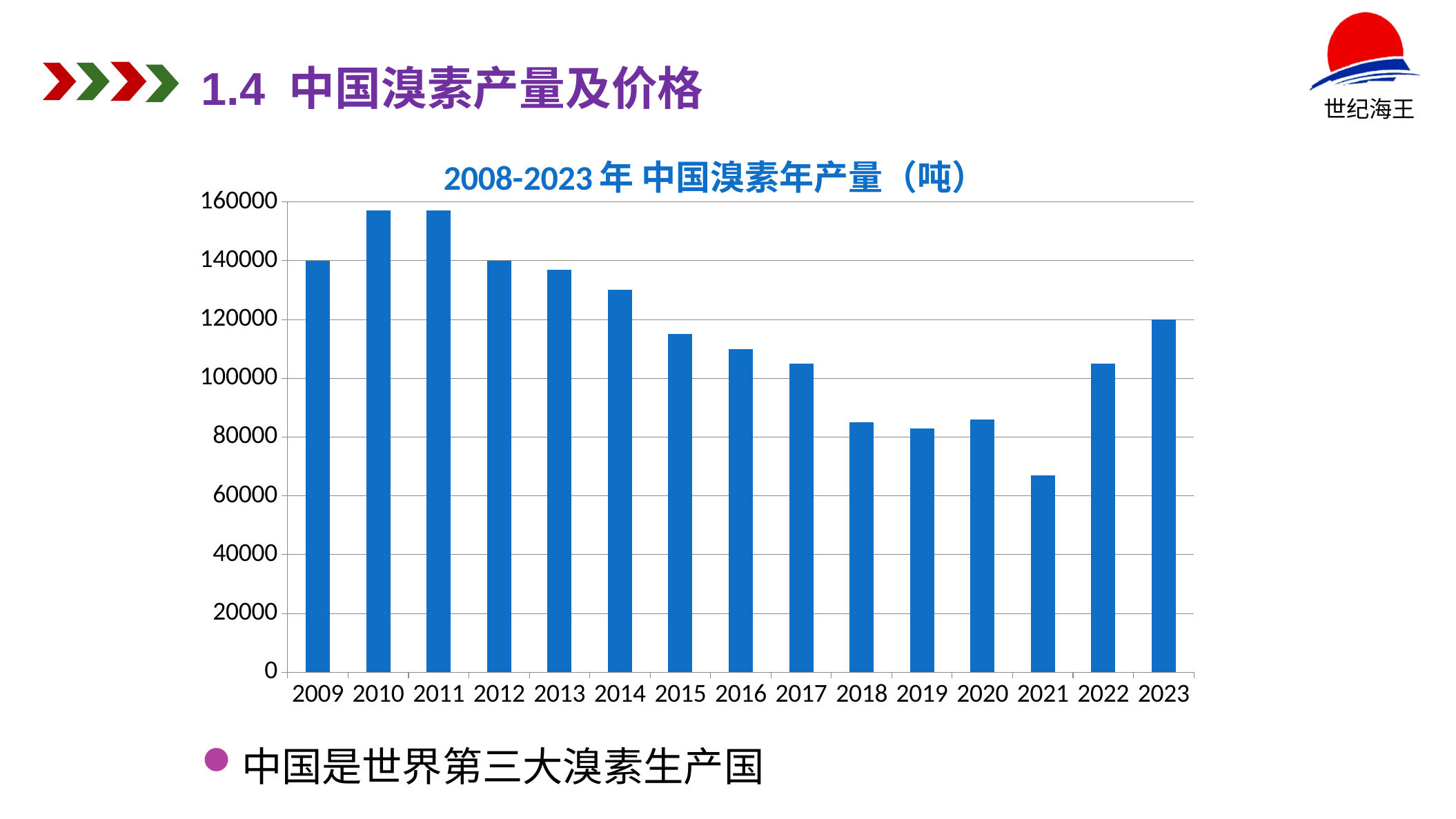

1.4 中国溴素产量及价格

### Chart: 2008-2023年 中国溴素年产量（吨）

| Category | 2007-2022年 中国溴素年产量（吨） |
|---|---|
| 2009 | 140000.0 |
| 2010 | 157000.0 |
| 2011 | 157000.0 |
| 2012 | 140000.0 |
| 2013 | 137000.0 |
| 2014 | 130000.0 |
| 2015 | 115000.0 |
| 2016 | 110000.0 |
| 2017 | 105000.0 |
| 2018 | 85000.0 |
| 2019 | 83000.0 |
| 2020 | 86000.0 |
| 2021 | 67000.0 |
| 2022 | 105000.0 |
| 2023 | 120000.0 |
中国是世界第三大溴素生产国